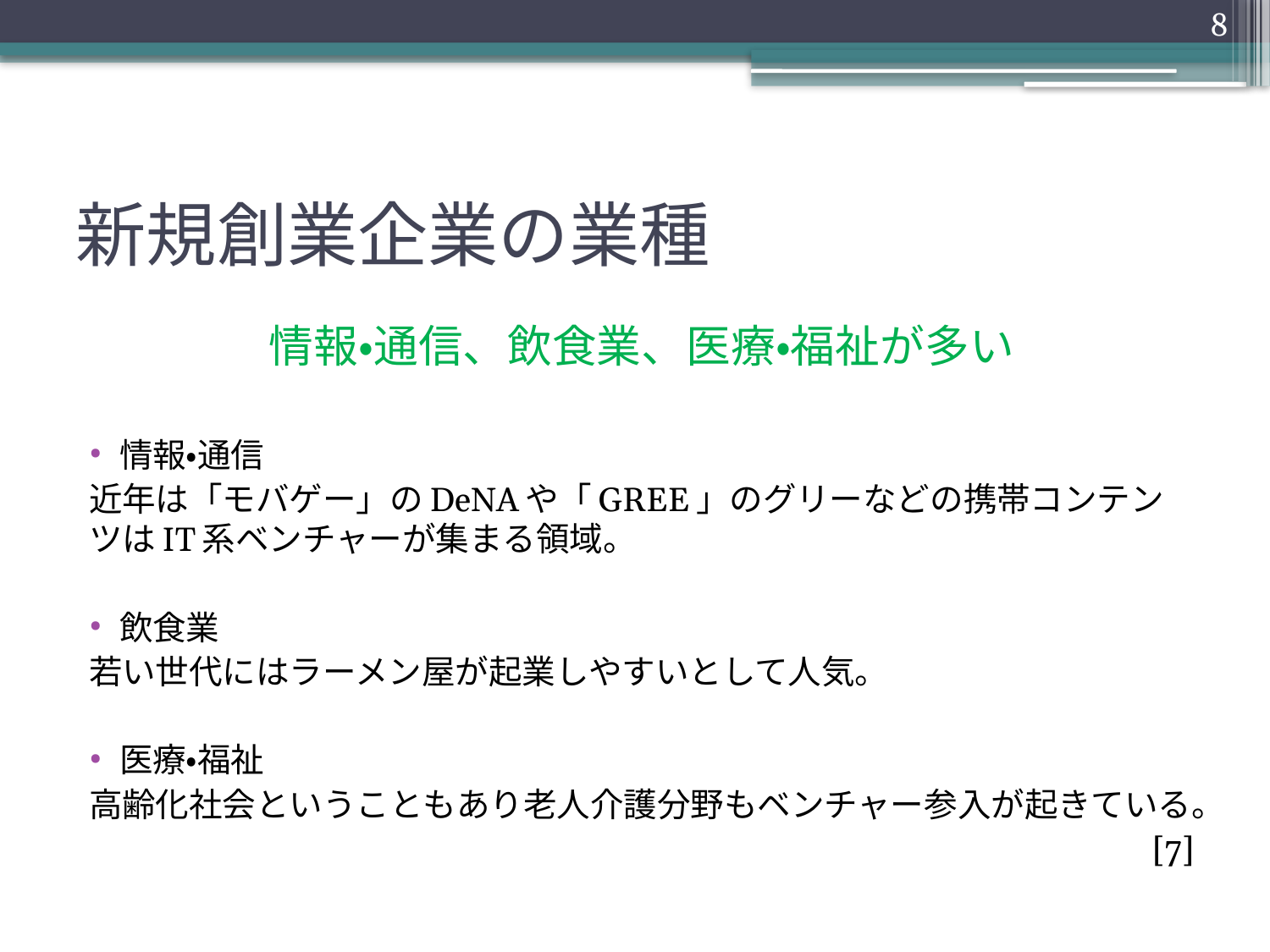

8
# 新規創業企業の業種
情報・通信、飲食業、医療・福祉が多い

情報・通信
近年は「モバゲー」のDeNAや「GREE」のグリーなどの携帯コンテンツはIT系ベンチャーが集まる領域。

飲食業
若い世代にはラーメン屋が起業しやすいとして人気。

医療・福祉
高齢化社会ということもあり老人介護分野もベンチャー参入が起きている。
[7]